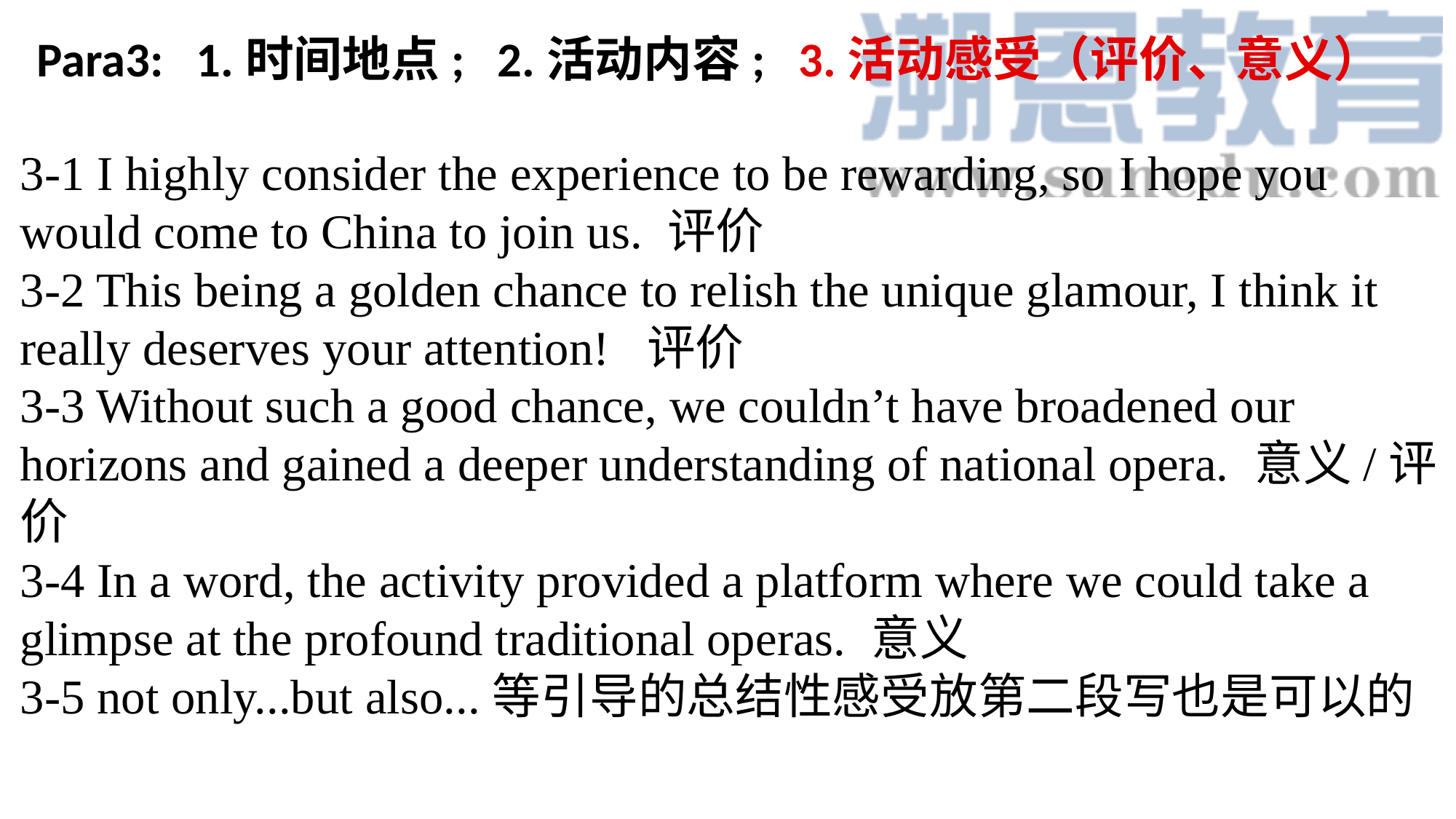

Para3:   1.时间地点;   2.活动内容;   3.活动感受（评价、意义）

3-1 I highly consider the experience to be rewarding, so I hope you would come to China to join us. 评价
3-2 This being a golden chance to relish the unique glamour, I think it really deserves your attention!  评价
3-3 Without such a good chance, we couldn’t have broadened our horizons and gained a deeper understanding of national opera. 意义/评价
3-4 In a word, the activity provided a platform where we could take a glimpse at the profound traditional operas. 意义
3-5 not only...but also...等引导的总结性感受放第二段写也是可以的